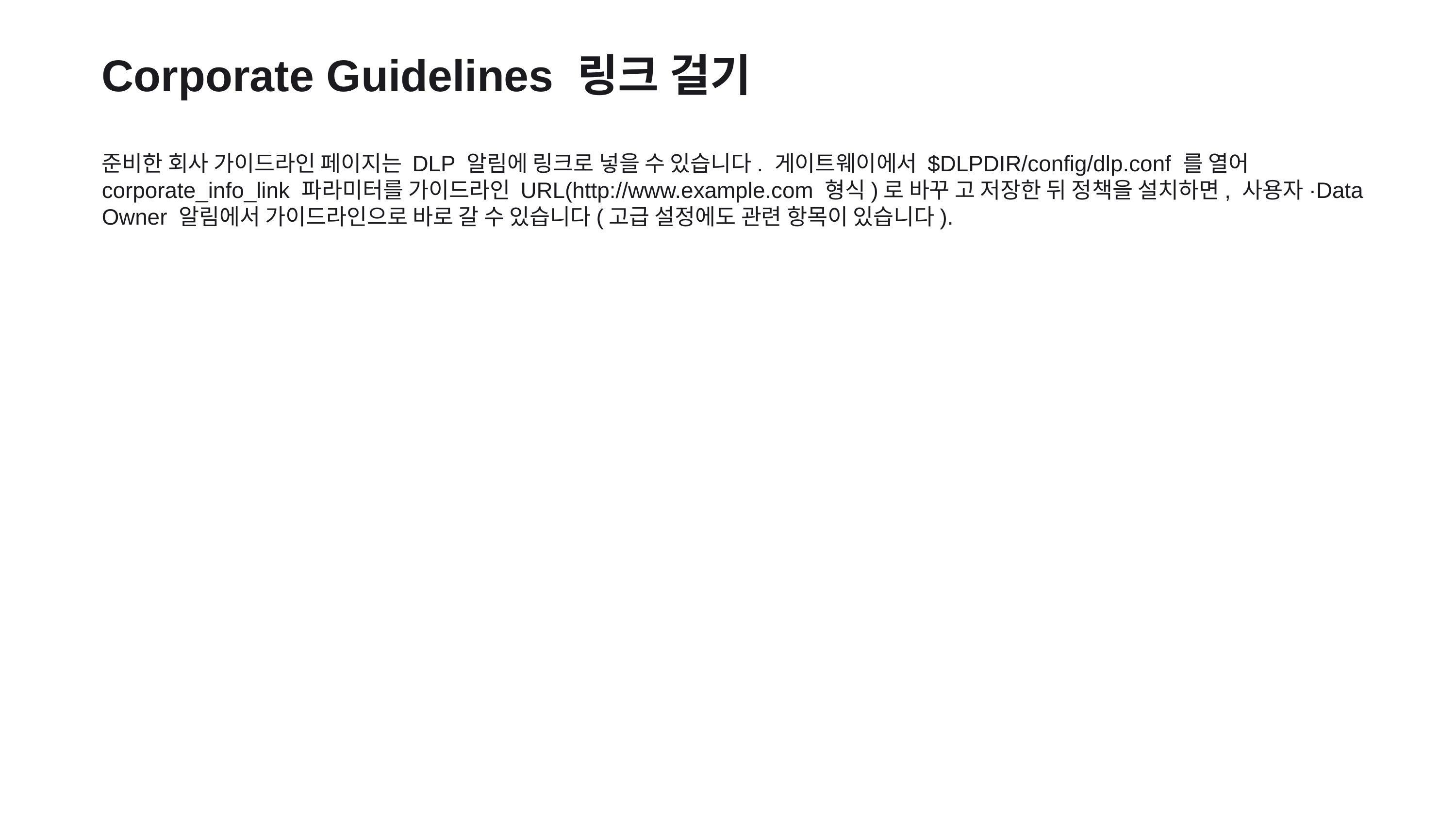

Corporate Guidelines 링크 걸기
준비한 회사 가이드라인 페이지는 DLP 알림에 링크로 넣을 수 있습니다. 게이트웨이에서 $DLPDIR/config/dlp.conf 를 열어 corporate_info_link 파라미터를 가이드라인 URL(http://www.example.com 형식)로 바꾸 고 저장한 뒤 정책을 설치하면, 사용자·Data Owner 알림에서 가이드라인으로 바로 갈 수 있습니다(고급 설정에도 관련 항목이 있습니다).